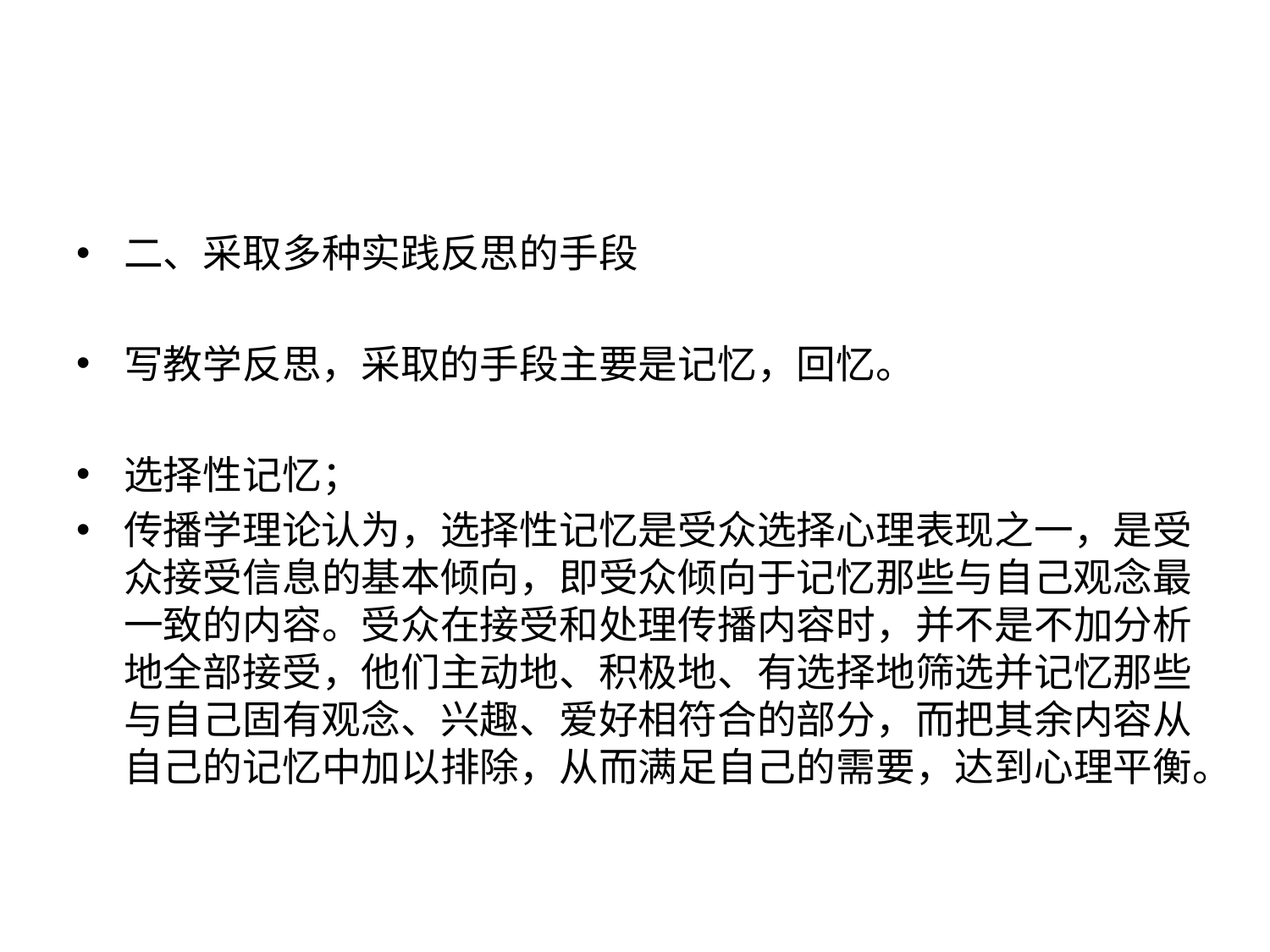

#
二、采取多种实践反思的手段

写教学反思，采取的手段主要是记忆，回忆。

选择性记忆；
传播学理论认为，选择性记忆是受众选择心理表现之一，是受众接受信息的基本倾向，即受众倾向于记忆那些与自己观念最一致的内容。受众在接受和处理传播内容时，并不是不加分析地全部接受，他们主动地、积极地、有选择地筛选并记忆那些与自己固有观念、兴趣、爱好相符合的部分，而把其余内容从自己的记忆中加以排除，从而满足自己的需要，达到心理平衡。